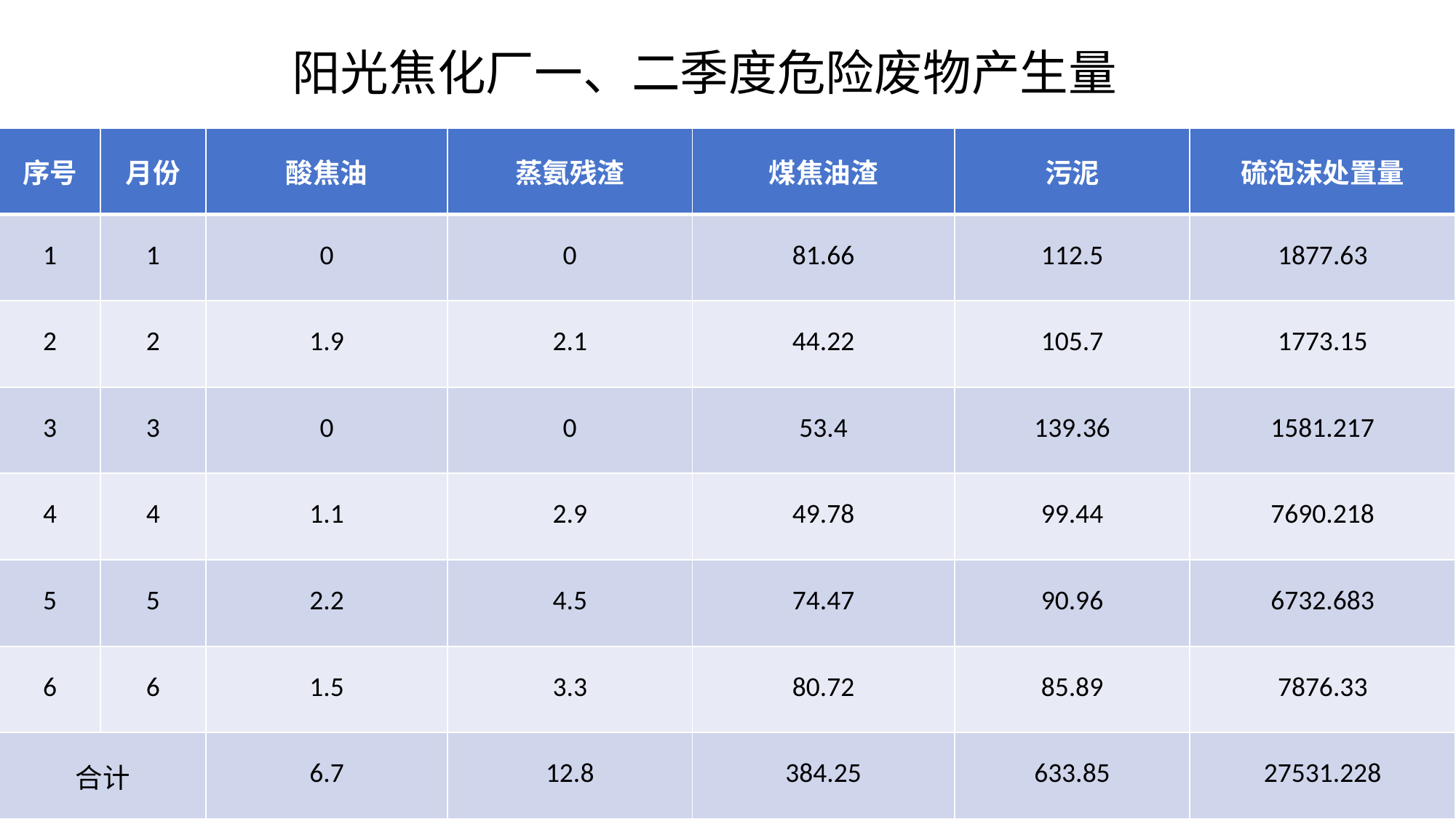

阳光焦化厂一、二季度危险废物产生量
| 序号 | 月份 | 酸焦油 | 蒸氨残渣 | 煤焦油渣 | 污泥 | 硫泡沫处置量 |
| --- | --- | --- | --- | --- | --- | --- |
| 1 | 1 | 0 | 0 | 81.66 | 112.5 | 1877.63 |
| 2 | 2 | 1.9 | 2.1 | 44.22 | 105.7 | 1773.15 |
| 3 | 3 | 0 | 0 | 53.4 | 139.36 | 1581.217 |
| 4 | 4 | 1.1 | 2.9 | 49.78 | 99.44 | 7690.218 |
| 5 | 5 | 2.2 | 4.5 | 74.47 | 90.96 | 6732.683 |
| 6 | 6 | 1.5 | 3.3 | 80.72 | 85.89 | 7876.33 |
| 合计 |  | 6.7 | 12.8 | 384.25 | 633.85 | 27531.228 |